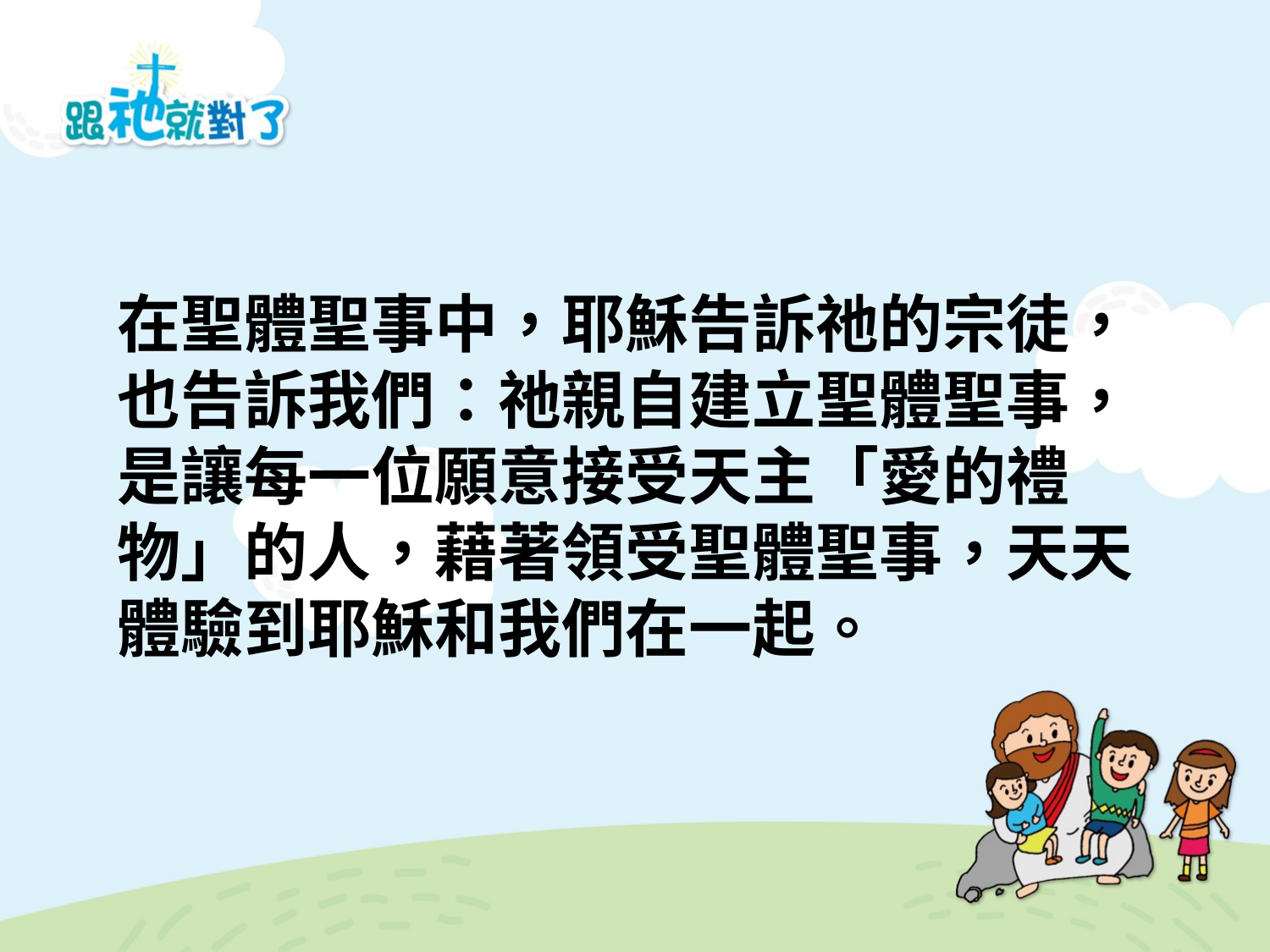

在聖體聖事中，耶穌告訴祂的宗徒，也告訴我們：祂親自建立聖體聖事，是讓每一位願意接受天主「愛的禮物」的人，藉著領受聖體聖事，天天體驗到耶穌和我們在一起。